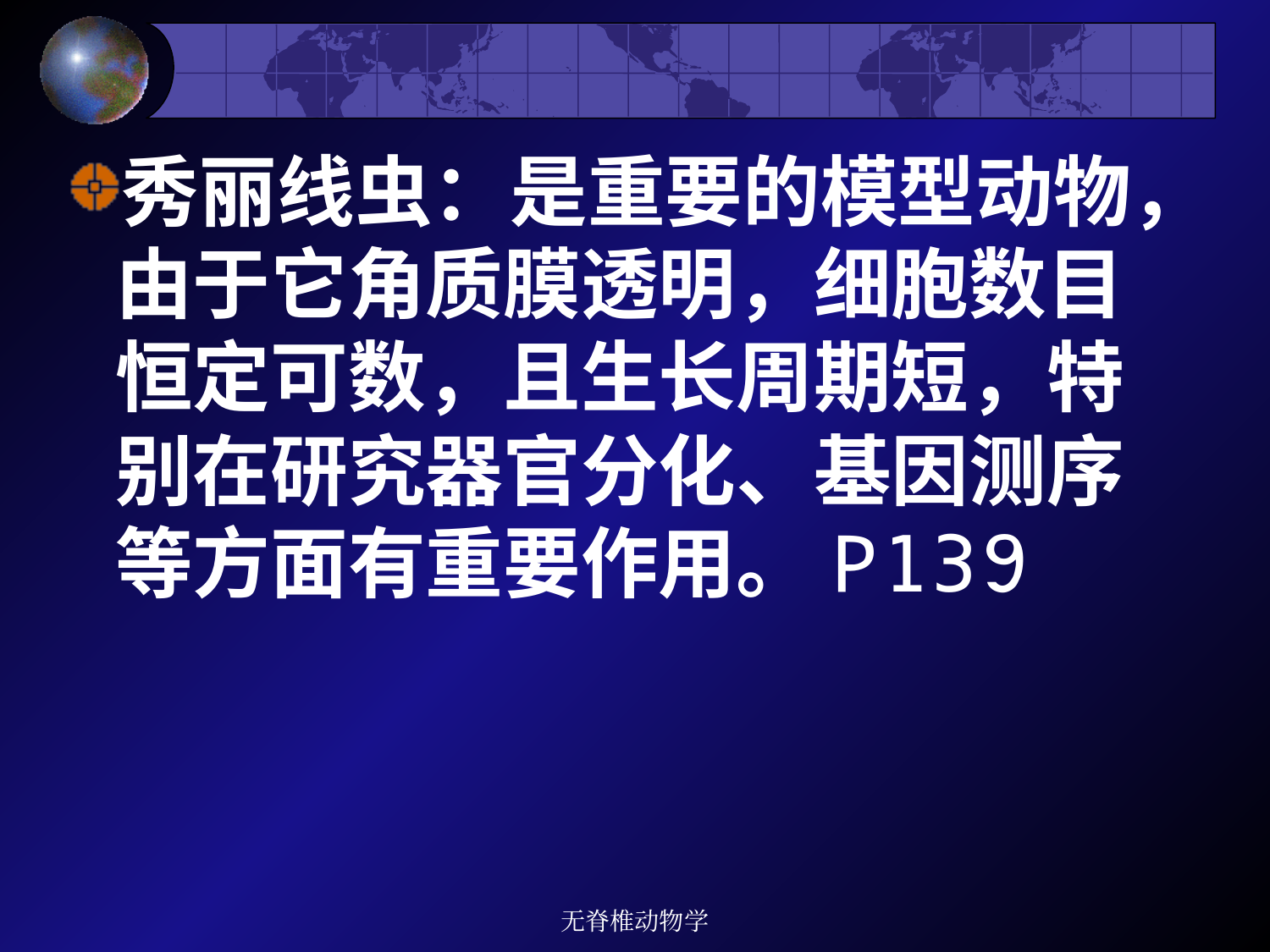

秀丽线虫：是重要的模型动物，由于它角质膜透明，细胞数目恒定可数，且生长周期短，特别在研究器官分化、基因测序等方面有重要作用。P139

无脊椎动物学
9